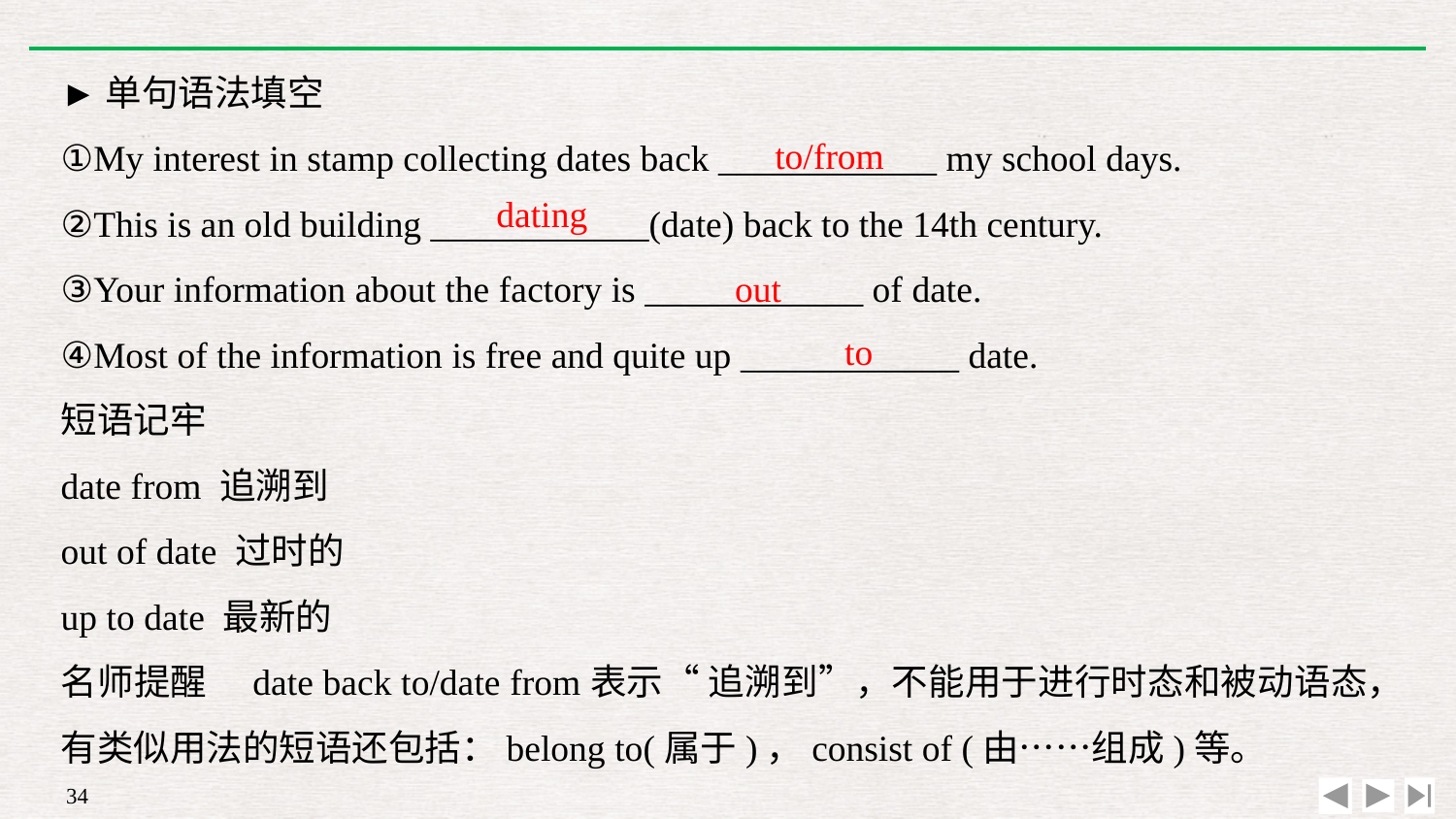

►单句语法填空
①My interest in stamp collecting dates back ____________ my school days.
②This is an old building ____________(date) back to the 14th century.
③Your information about the factory is ____________ of date.
④Most of the information is free and quite up ____________ date.
短语记牢
date from 追溯到
out of date 过时的
up to date 最新的
名师提醒　date back to/date from表示“ 追溯到”，不能用于进行时态和被动语态，有类似用法的短语还包括：belong to(属于)，consist of (由……组成)等。
to/from
dating
out
to